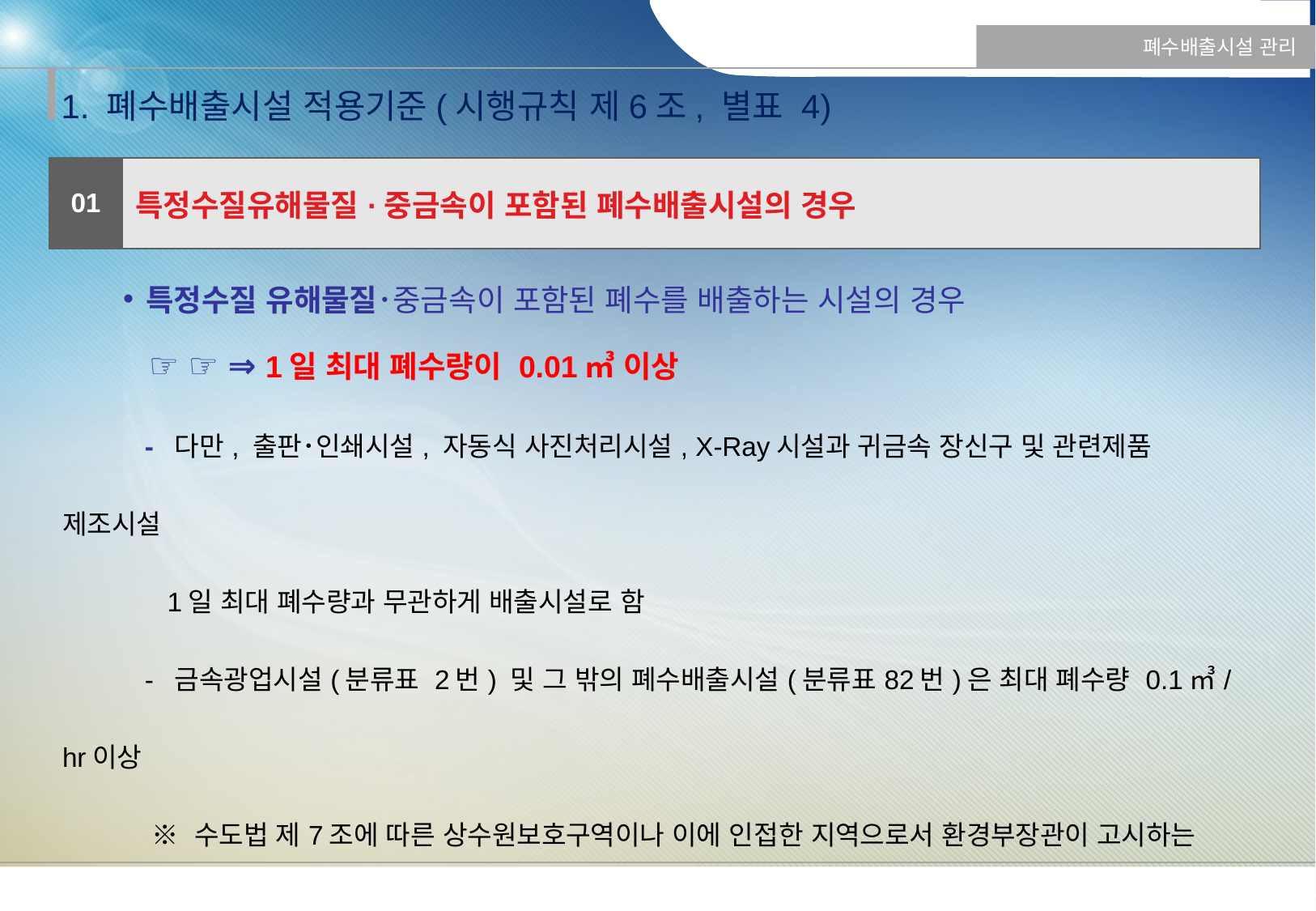

폐수배출시설 관리
1. 폐수배출시설 적용기준(시행규칙 제6조, 별표 4)
| 01 | 특정수질유해물질·중금속이 포함된 폐수배출시설의 경우 |
| --- | --- |
| 특정수질 유해물질･중금속이 포함된 폐수를 배출하는 시설의 경우 ☞ ☞ ⇒ 1일 최대 폐수량이 0.01㎥ 이상 - 다만, 출판･인쇄시설, 자동식 사진처리시설, X-Ray시설과 귀금속 장신구 및 관련제품 제조시설 1일 최대 폐수량과 무관하게 배출시설로 함 - 금속광업시설(분류표 2번) 및 그 밖의 폐수배출시설(분류표82번)은 최대 폐수량 0.1㎥/hr이상 ※ 수도법 제7조에 따른 상수원보호구역이나 이에 인접한 지역으로서 환경부장관이 고시하는 지역에서는 최대 폐수량이 0.2㎥/일 이상 시설 |  |